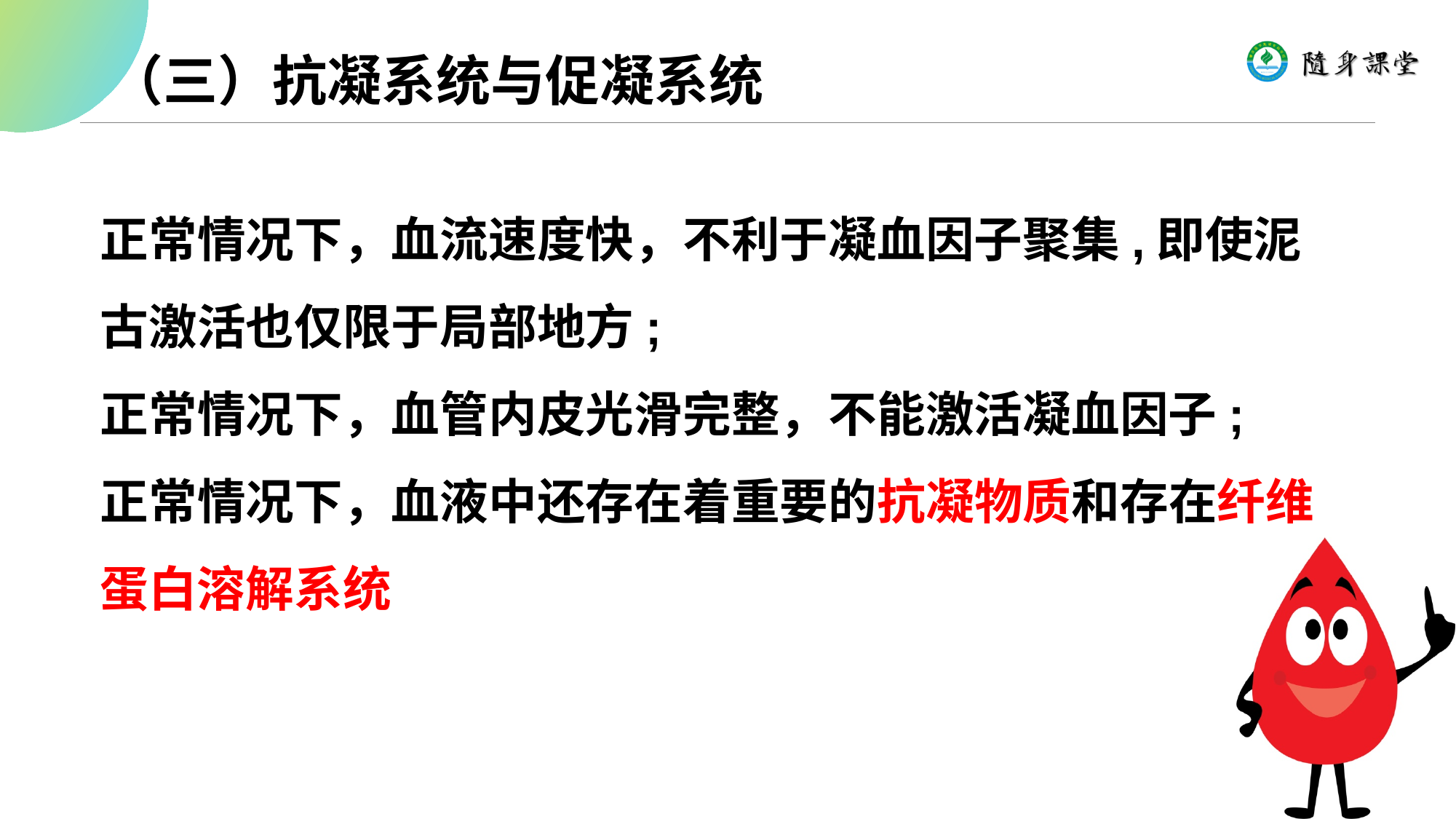

（三）抗凝系统与促凝系统
正常情况下，血流速度快，不利于凝血因子聚集,即使泥古激活也仅限于局部地方;
正常情况下，血管内皮光滑完整，不能激活凝血因子;
正常情况下，血液中还存在着重要的抗凝物质和存在纤维蛋白溶解系统